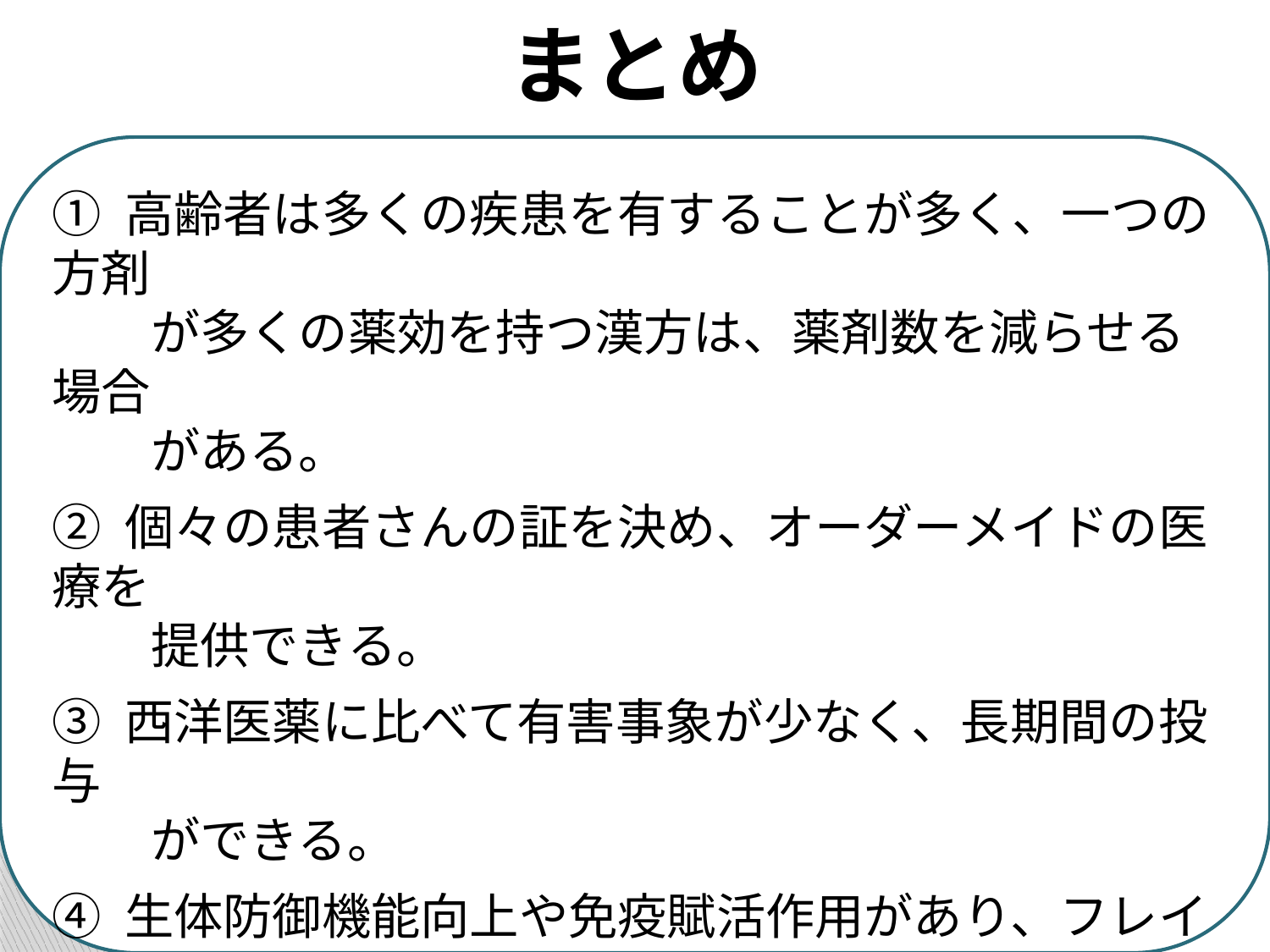

# まとめ
① 高齢者は多くの疾患を有することが多く、一つの方剤
　　が多くの薬効を持つ漢方は、薬剤数を減らせる場合
　　がある。

② 個々の患者さんの証を決め、オーダーメイドの医療を
　　提供できる。

③ 西洋医薬に比べて有害事象が少なく、長期間の投与
　　ができる。

④ 生体防御機能向上や免疫賦活作用があり、フレイル
　　対策に有効。

⑤ エビデンスの蓄積で、有効性のある漢方が増える見
　　込みあり。